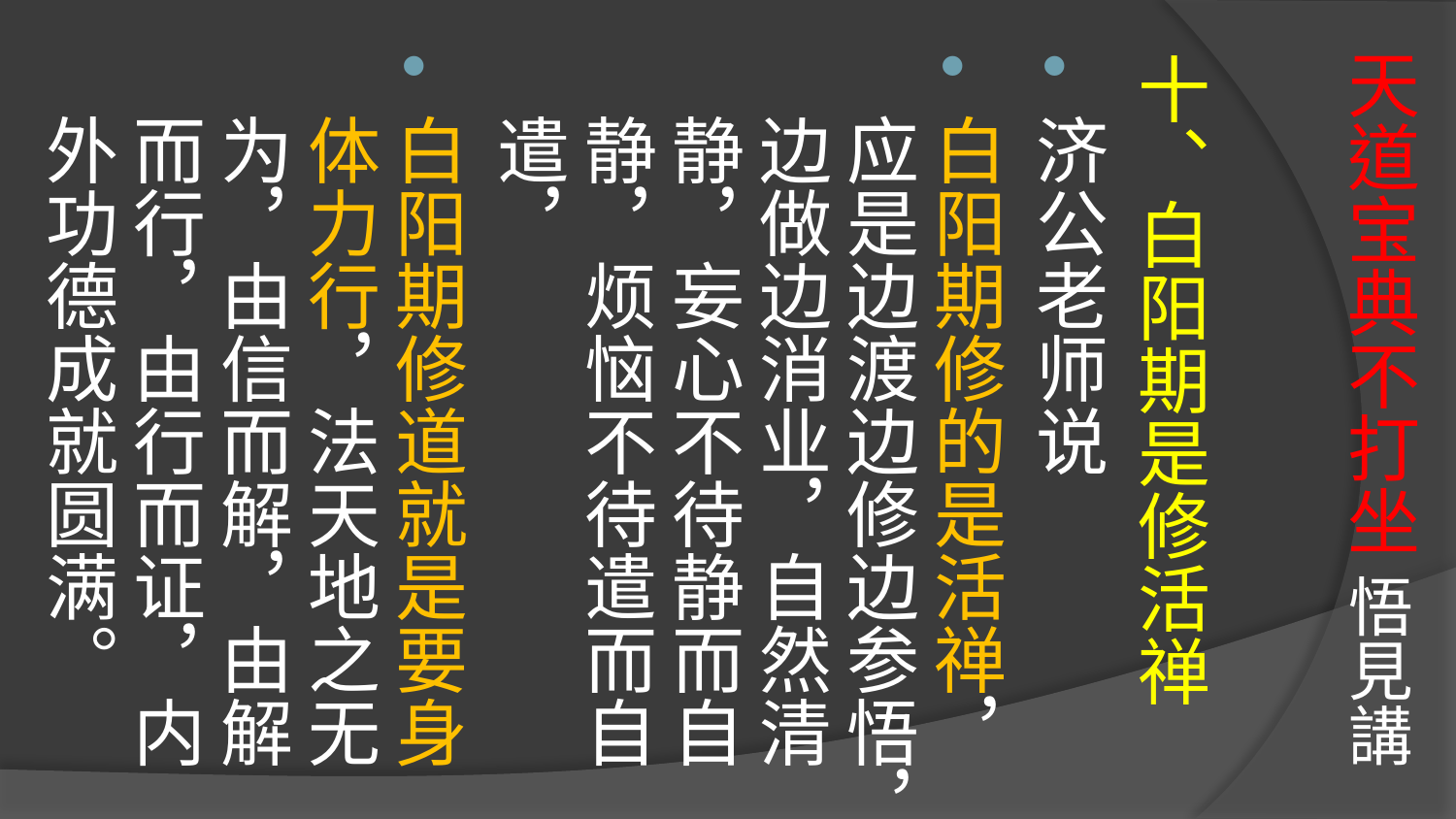

# 天道宝典不打坐 悟見講
十、白阳期是修活禅
济公老师说
白阳期修的是活禅，应是边渡边修边参悟，边做边消业，自然清静，妄心不待静而自静，烦恼不待遣而自遣，
白阳期修道就是要身体力行，法天地之无为，由信而解，由解而行，由行而证，内外功德成就圆满。